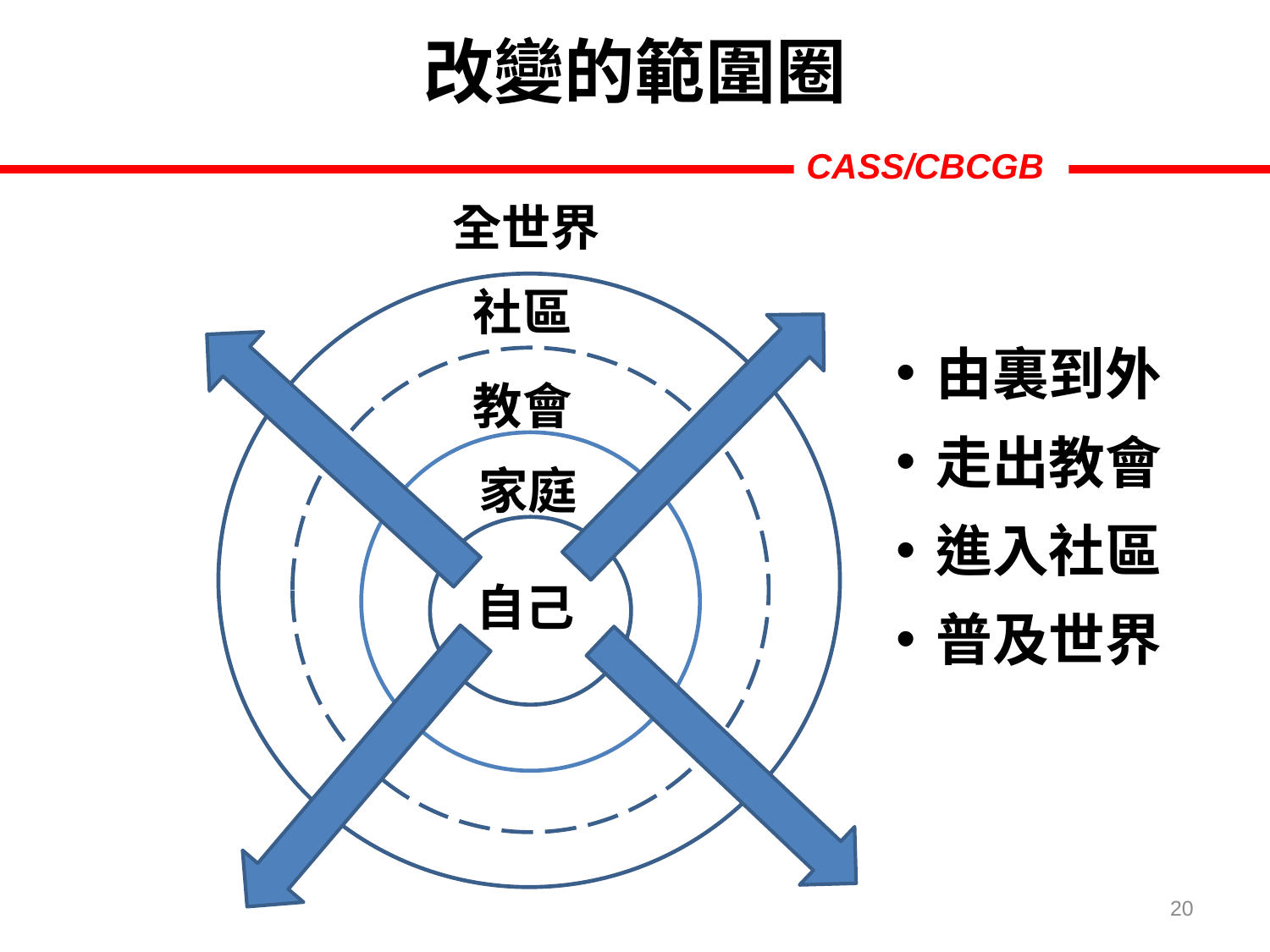

改變的範圍圈
全世界

社區

教會

家庭

自己

由裏到外
走出教會
進入社區
普及世界

20